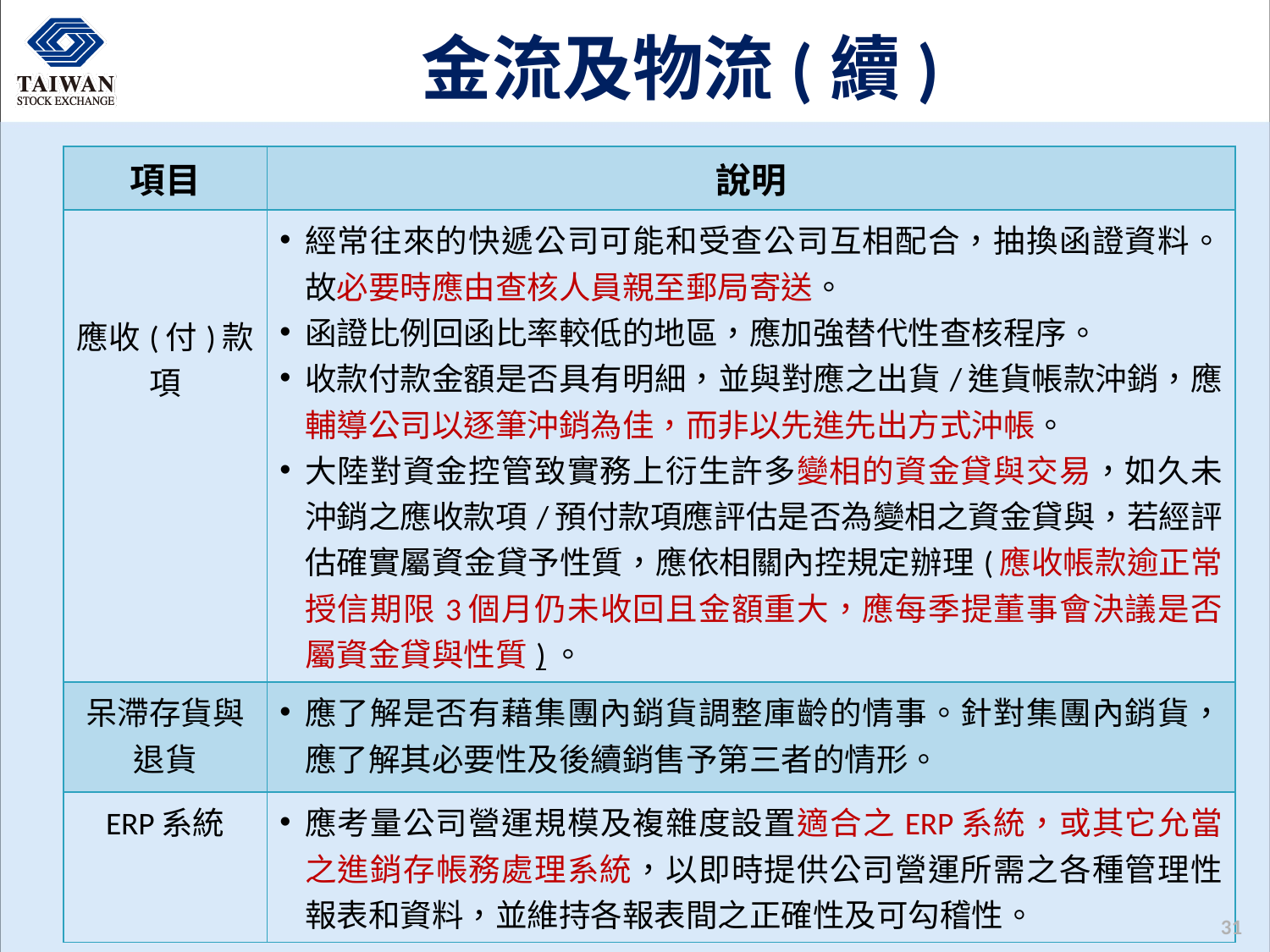

# 金流及物流(續)
| 項目 | 說明 |
| --- | --- |
| 應收(付)款項 | 經常往來的快遞公司可能和受查公司互相配合，抽換函證資料。故必要時應由查核人員親至郵局寄送。 函證比例回函比率較低的地區，應加強替代性查核程序。 收款付款金額是否具有明細，並與對應之出貨/進貨帳款沖銷，應輔導公司以逐筆沖銷為佳，而非以先進先出方式沖帳。 大陸對資金控管致實務上衍生許多變相的資金貸與交易，如久未沖銷之應收款項/預付款項應評估是否為變相之資金貸與，若經評估確實屬資金貸予性質，應依相關內控規定辦理(應收帳款逾正常授信期限3個月仍未收回且金額重大，應每季提董事會決議是否屬資金貸與性質)。 |
| 呆滯存貨與退貨 | 應了解是否有藉集團內銷貨調整庫齡的情事。針對集團內銷貨，應了解其必要性及後續銷售予第三者的情形。 |
| ERP系統 | 應考量公司營運規模及複雜度設置適合之ERP系統，或其它允當之進銷存帳務處理系統，以即時提供公司營運所需之各種管理性報表和資料，並維持各報表間之正確性及可勾稽性。 |
31